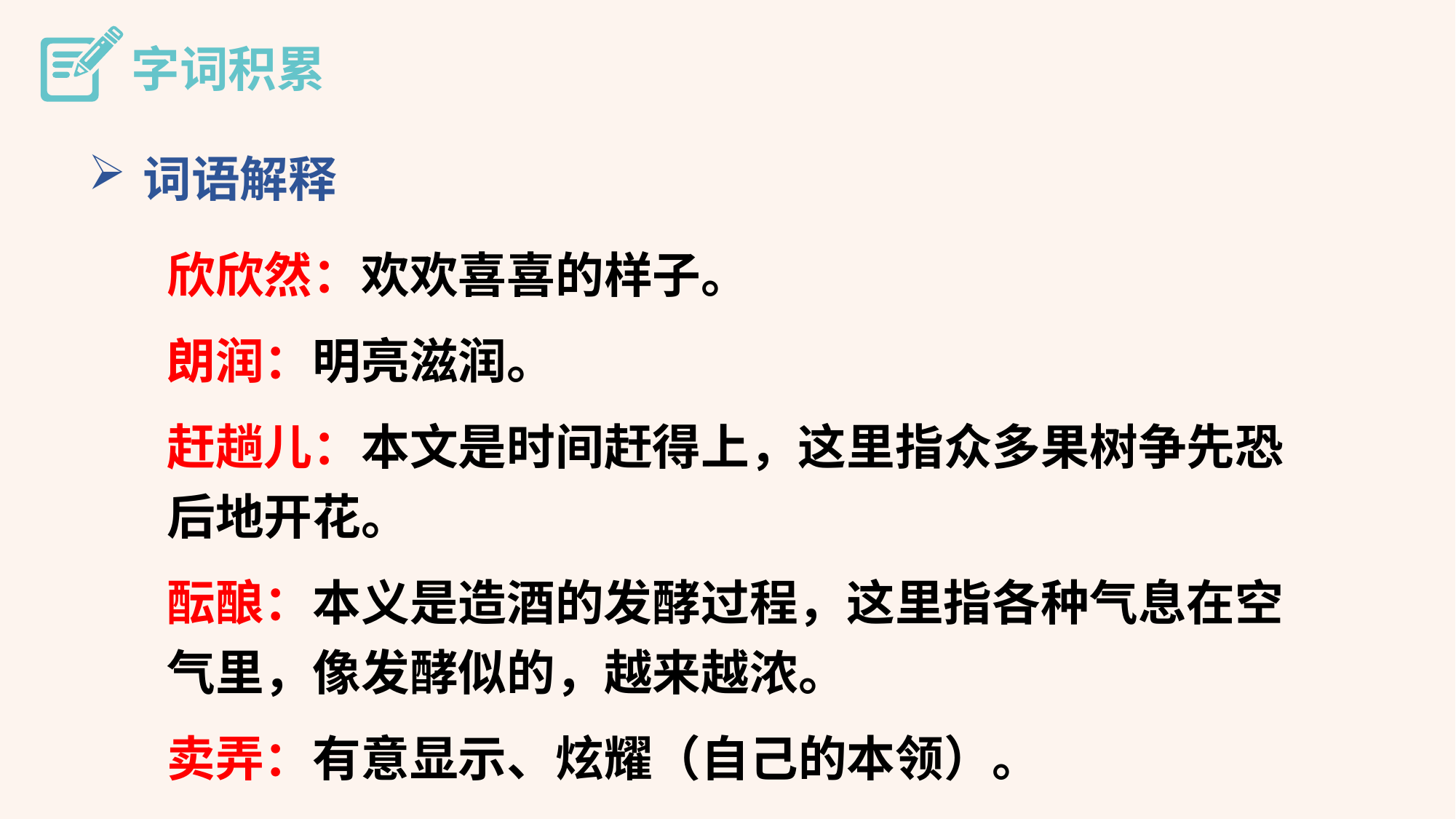

字词积累
词语解释
欣欣然：欢欢喜喜的样子。
朗润：明亮滋润。
赶趟儿：本文是时间赶得上，这里指众多果树争先恐后地开花。
酝酿：本义是造酒的发酵过程，这里指各种气息在空气里，像发酵似的，越来越浓。
卖弄：有意显示、炫耀（自己的本领）。